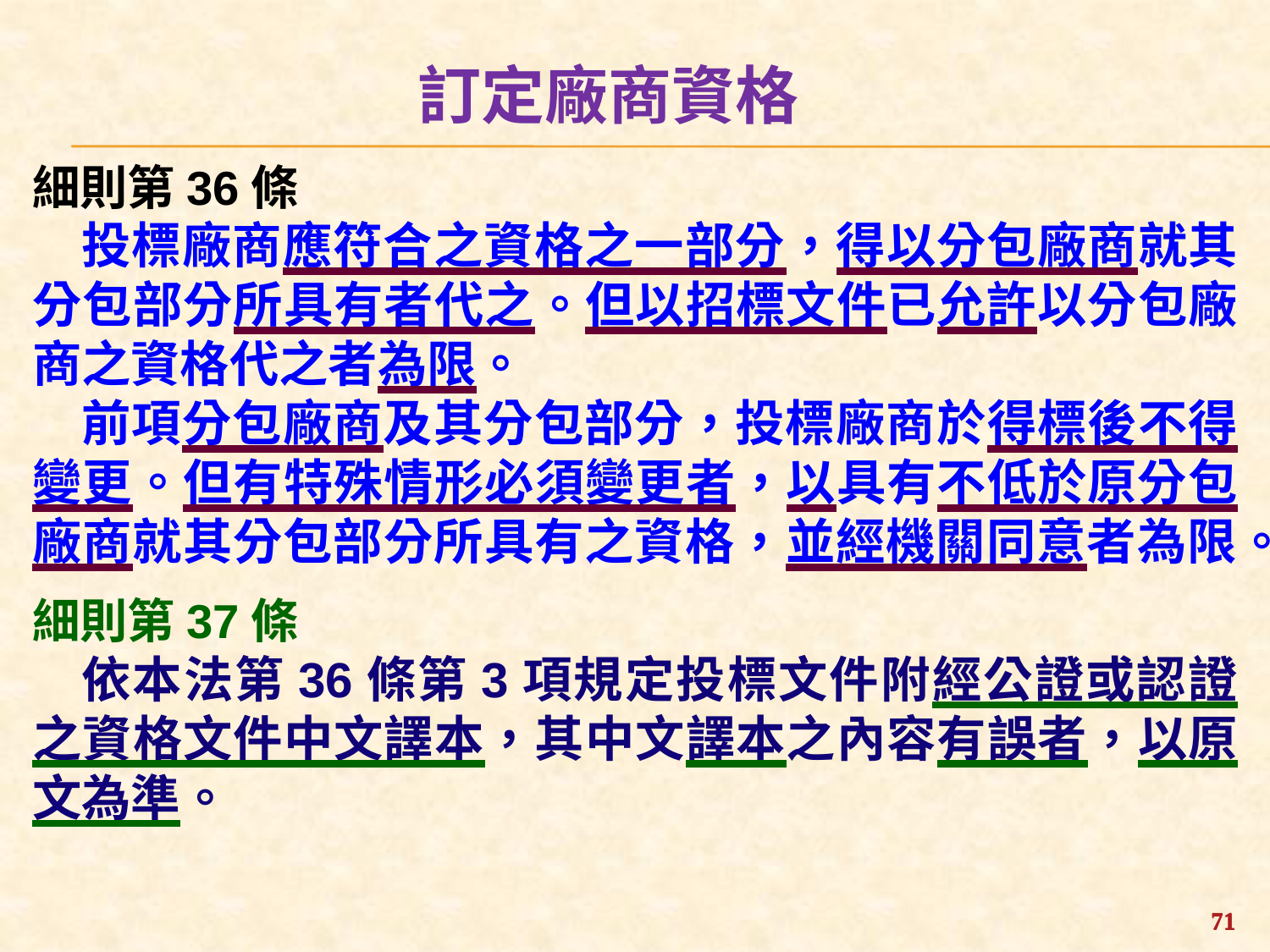

訂定廠商資格
細則第36條
投標廠商應符合之資格之一部分，得以分包廠商就其分包部分所具有者代之。但以招標文件已允許以分包廠商之資格代之者為限。
前項分包廠商及其分包部分，投標廠商於得標後不得變更。但有特殊情形必須變更者，以具有不低於原分包廠商就其分包部分所具有之資格，並經機關同意者為限。
細則第37條
依本法第36條第3項規定投標文件附經公證或認證之資格文件中文譯本，其中文譯本之內容有誤者，以原文為準。
71
71